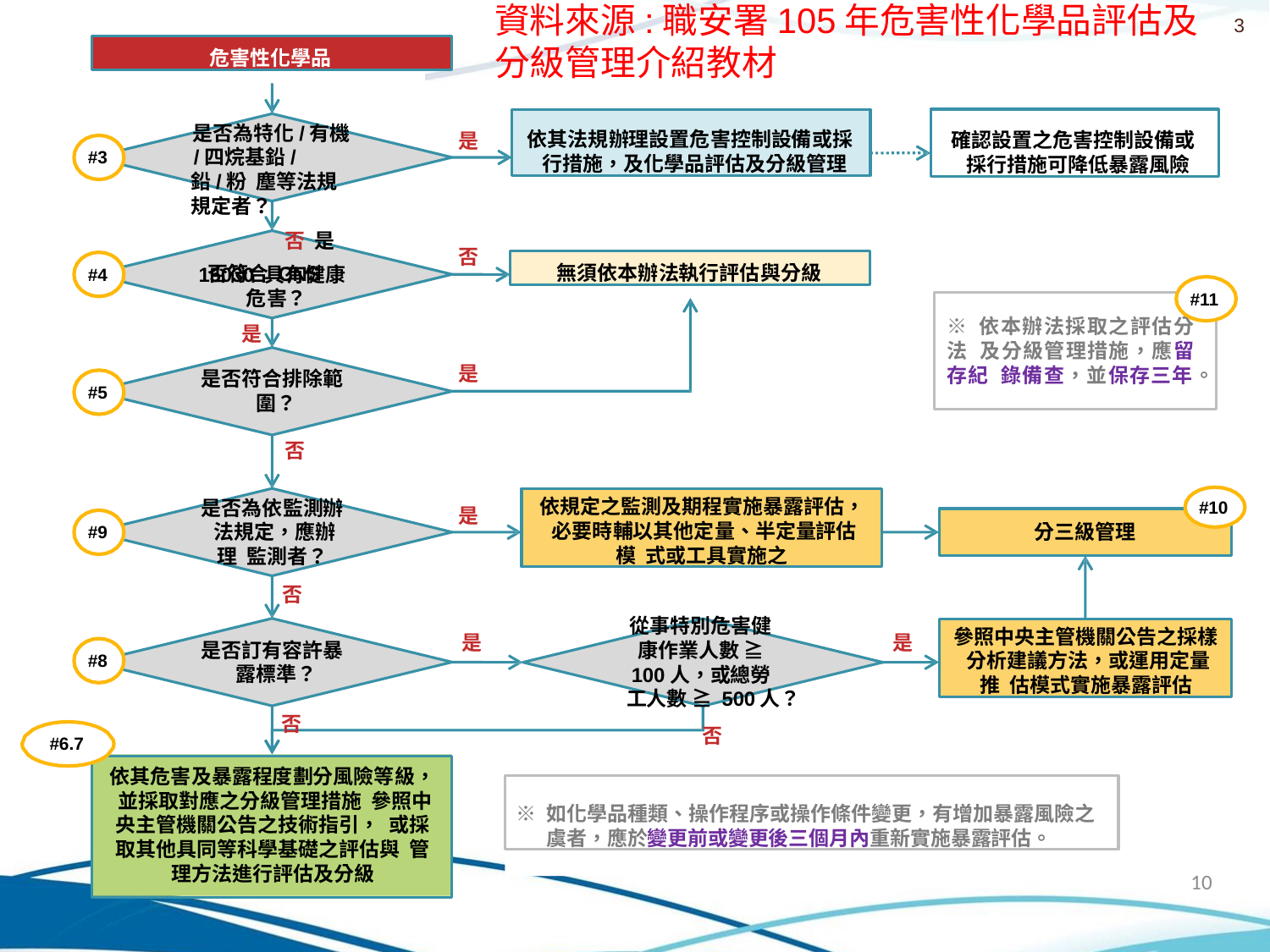

資料來源:職安署105年危害性化學品評估及分級管理介紹教材

3
危害性化學品

確認設置之危害控制設備或  採行措施可降低暴露風險
依其法規辦理設置危害控制設備或採  行措施，及化學品評估及分級管理

是否為特化/有機
/四烷基鉛/鉛/粉  塵等法規規定者？
否  是否符合 CNS
是

#3

否
無須依本辦法執行評估與分級

15030 具有健康  危害？
是
#4

#11

※ 依本辦法採取之評估分法  及分級管理措施，應留存紀  錄備查，並保存三年。

是
是否符合排除範  圍？

#5

否

依規定之監測及期程實施暴露評估，  必要時輔以其他定量、半定量評估模  式或工具實施之

是否為依監測辦  法規定，應辦理  監測者？
否
#10
是

分三級管理
#9

從事特別危害健  康作業人數 ≧  100人，或總勞  工人數 ≧ 500人？
否

參照中央主管機關公告之採樣  分析建議方法，或運用定量推  估模式實施暴露評估

是
是
是否訂有容許暴  露標準？

#8

否

#6.7

依其危害及暴露程度劃分風險等級，  並採取對應之分級管理措施  參照中央主管機關公告之技術指引，  或採取其他具同等科學基礎之評估與  管理方法進行評估及分級

※ 如化學品種類、操作程序或操作條件變更，有增加暴露風險之  虞者，應於變更前或變更後三個月內重新實施暴露評估。
10